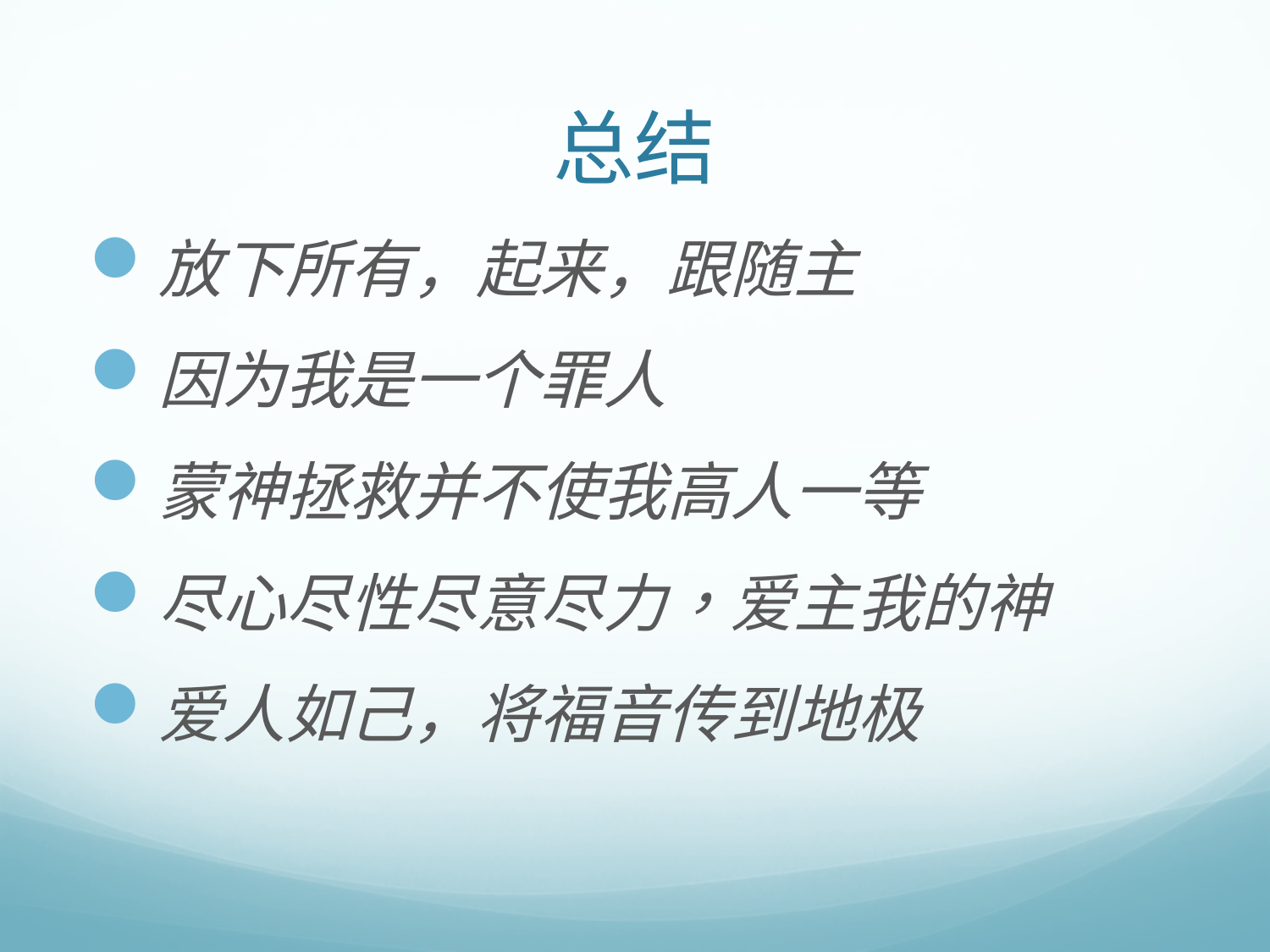

# 总结
放下所有，起来，跟随主
因为我是一个罪人
蒙神拯救并不使我高人一等
尽心尽性尽意尽力，爱主我的神
爱人如己，将福音传到地极